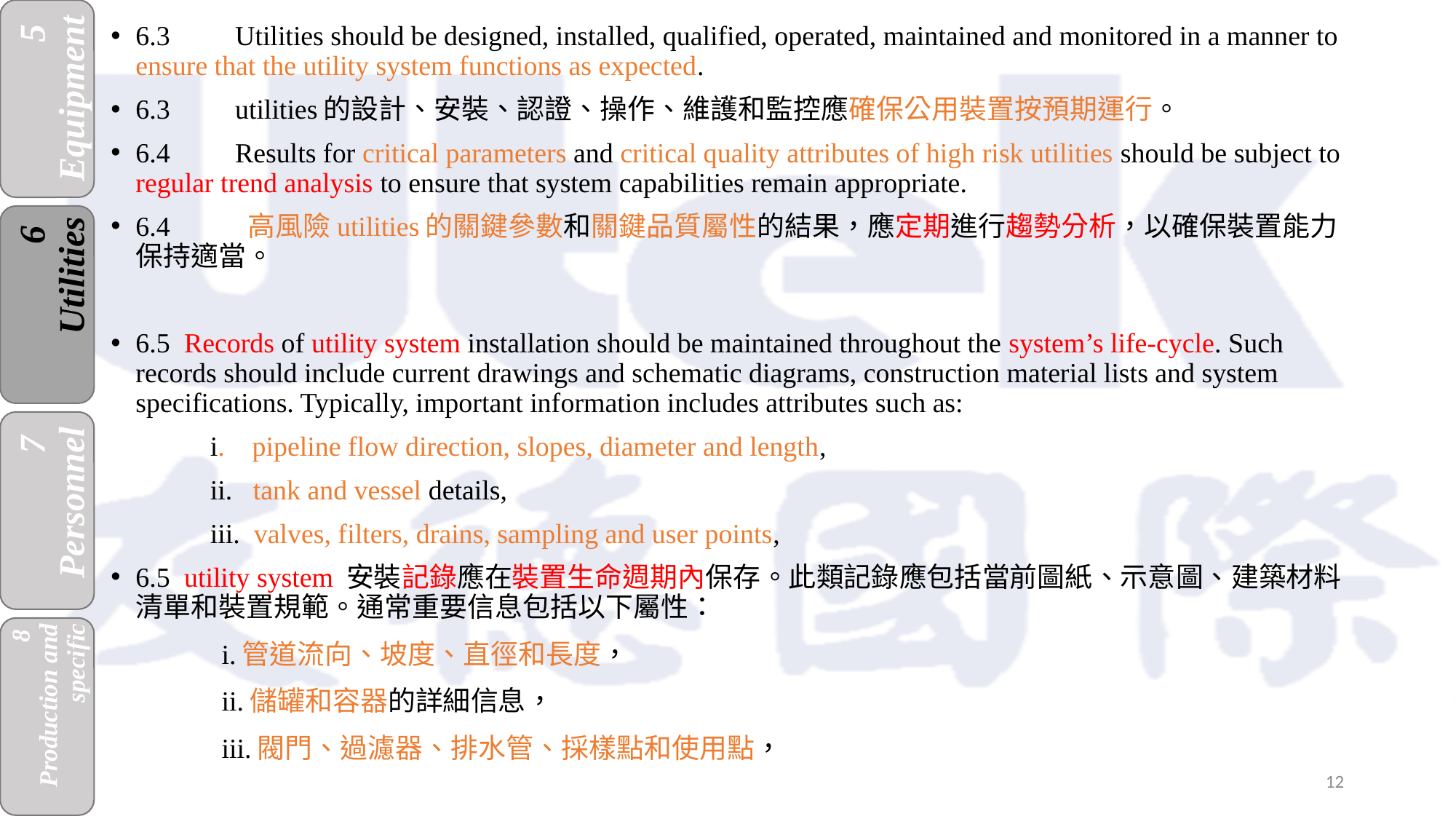

6.3	Utilities should be designed, installed, qualified, operated, maintained and monitored in a manner to ensure that the utility system functions as expected.
6.3	utilities的設計、安裝、認證、操作、維護和監控應確保公用裝置按預期運行。
6.4	Results for critical parameters and critical quality attributes of high risk utilities should be subject to regular trend analysis to ensure that system capabilities remain appropriate.
6.4	 高風險utilities的關鍵參數和關鍵品質屬性的結果，應定期進行趨勢分析，以確保裝置能力保持適當。

6.5  Records of utility system installation should be maintained throughout the system’s life-cycle. Such records should include current drawings and schematic diagrams, construction material lists and system specifications. Typically, important information includes attributes such as:
	i.    pipeline flow direction, slopes, diameter and length,
	ii.   tank and vessel details,
	iii.  valves, filters, drains, sampling and user points,
6.5  utility system 安裝記錄應在裝置生命週期內保存。此類記錄應包括當前圖紙、示意圖、建築材料清單和裝置規範。通常重要信息包括以下屬性：
                i.管道流向、坡度、直徑和長度，
                ii.儲罐和容器的詳細信息，
                iii.閥門、過濾器、排水管、採樣點和使用點，

12